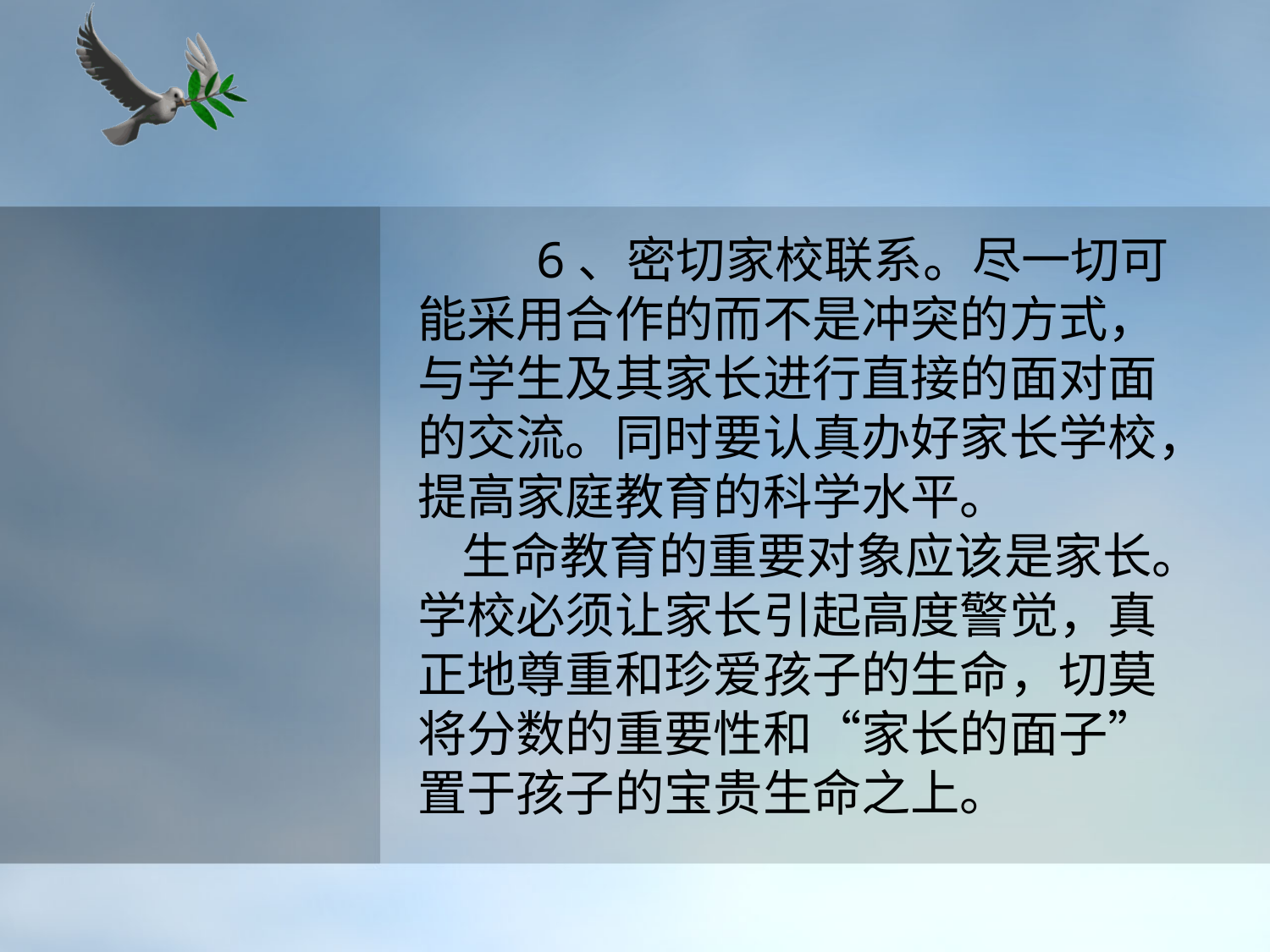

# 6、密切家校联系。尽一切可能采用合作的而不是冲突的方式，与学生及其家长进行直接的面对面的交流。同时要认真办好家长学校，提高家庭教育的科学水平。 生命教育的重要对象应该是家长。学校必须让家长引起高度警觉，真正地尊重和珍爱孩子的生命，切莫将分数的重要性和“家长的面子”置于孩子的宝贵生命之上。